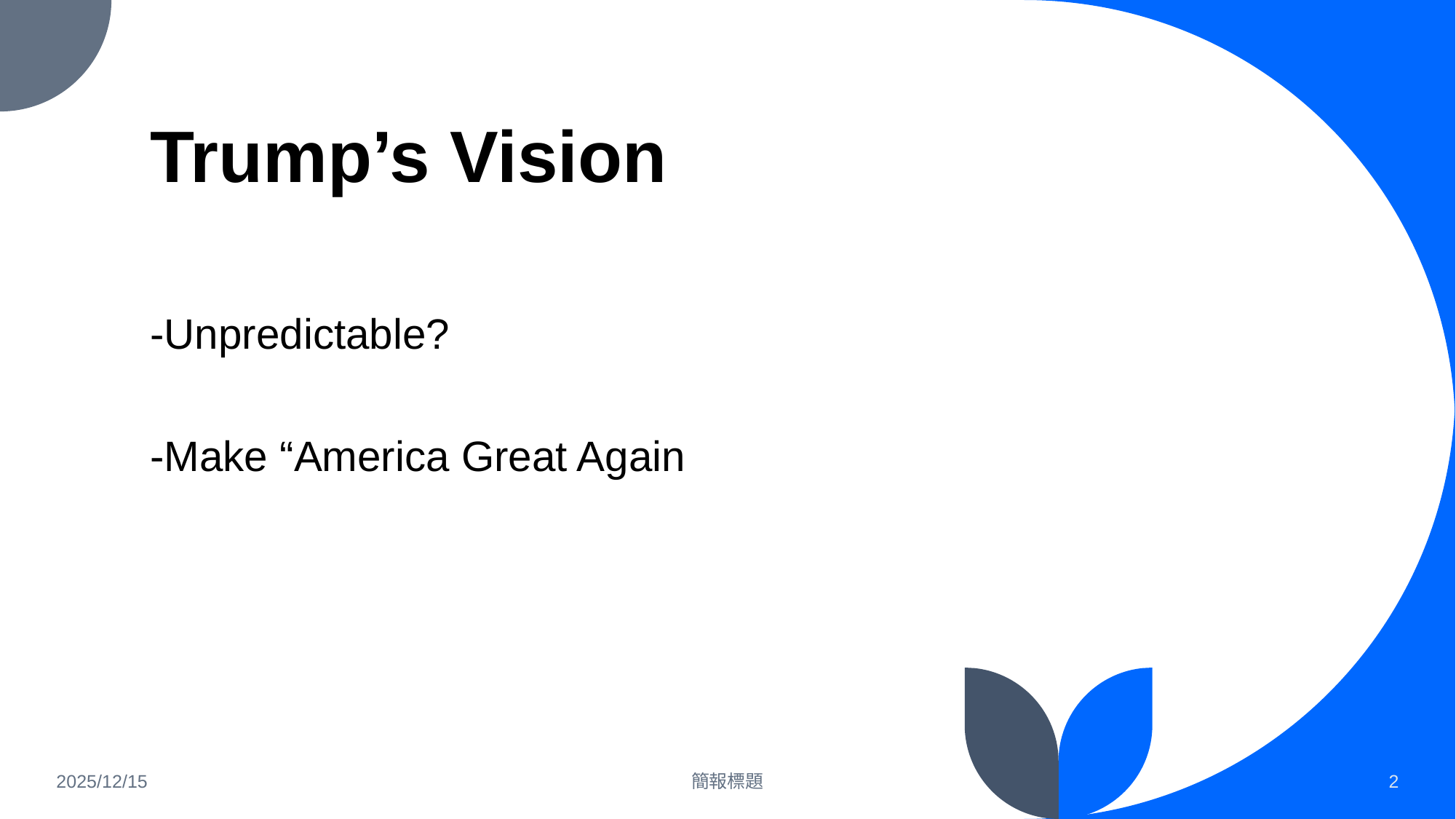

# Trump’s Vision

-Unpredictable?

-Make “America Great Again
2025/12/15
簡報標題
2